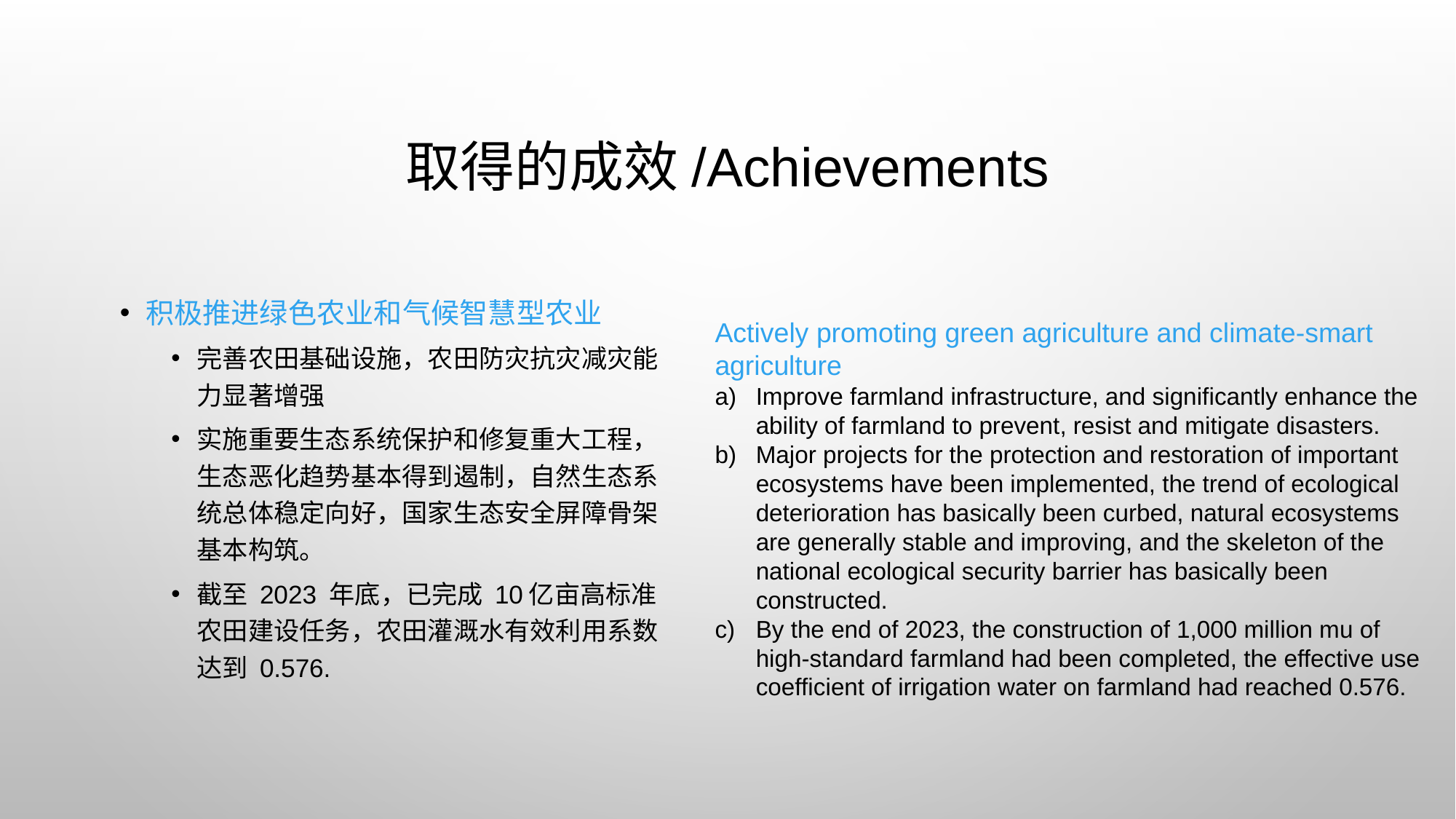

# 取得的成效/Achievements
积极推进绿色农业和气候智慧型农业
完善农田基础设施，农田防灾抗灾减灾能力显著增强
实施重要生态系统保护和修复重大工程，生态恶化趋势基本得到遏制，自然生态系统总体稳定向好，国家生态安全屏障骨架基本构筑。
截至 2023 年底，已完成 10亿亩高标准农田建设任务，农田灌溉水有效利用系数达到 0.576.
Actively promoting green agriculture and climate-smart agriculture
Improve farmland infrastructure, and significantly enhance the ability of farmland to prevent, resist and mitigate disasters.
Major projects for the protection and restoration of important ecosystems have been implemented, the trend of ecological deterioration has basically been curbed, natural ecosystems are generally stable and improving, and the skeleton of the national ecological security barrier has basically been constructed.
By the end of 2023, the construction of 1,000 million mu of high-standard farmland had been completed, the effective use coefficient of irrigation water on farmland had reached 0.576.